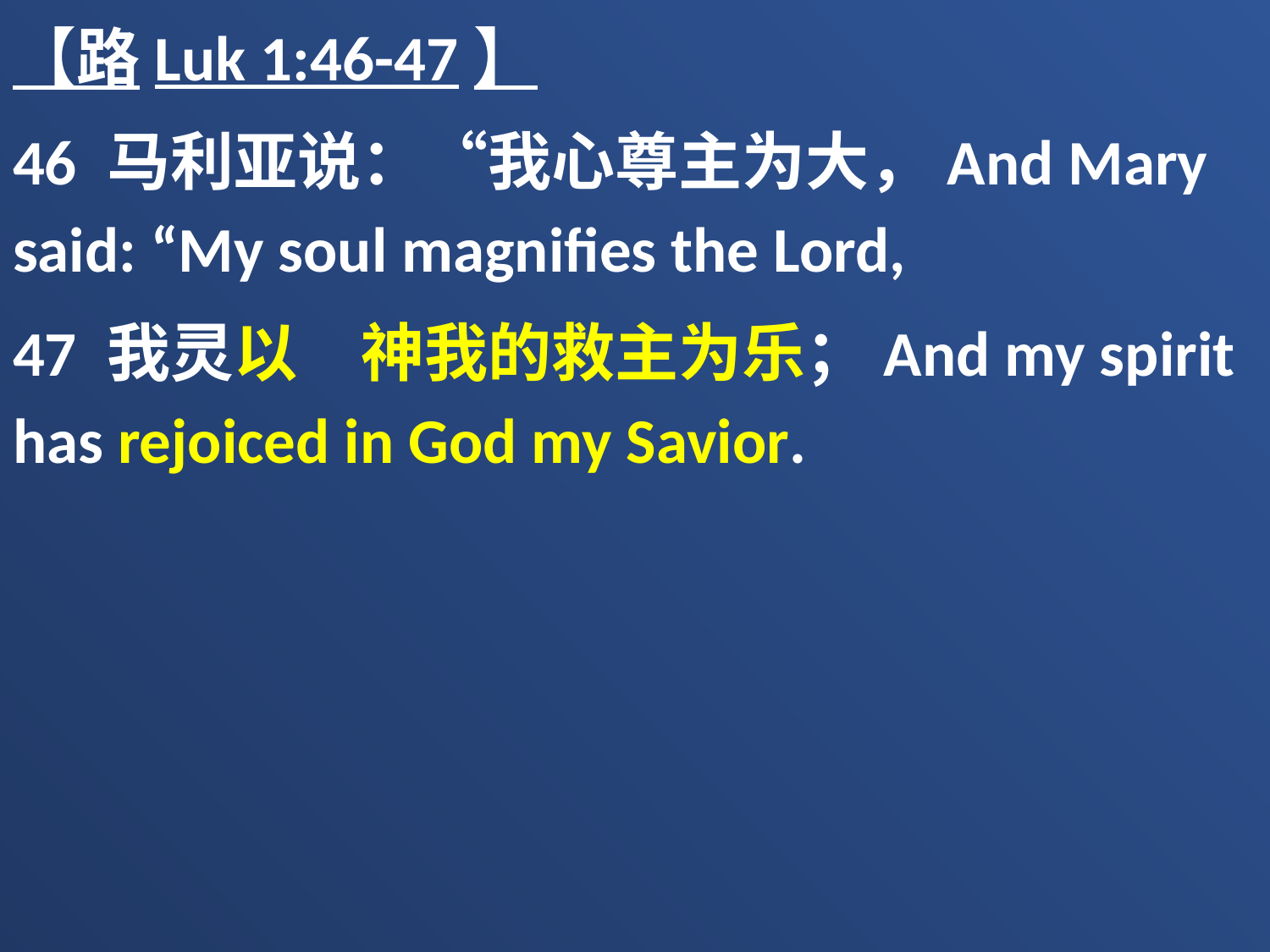

【路Luk 1:46-47】
46 马利亚说：“我心尊主为大，And Mary said: “My soul magnifies the Lord,
47 我灵以　神我的救主为乐；And my spirit has rejoiced in God my Savior.